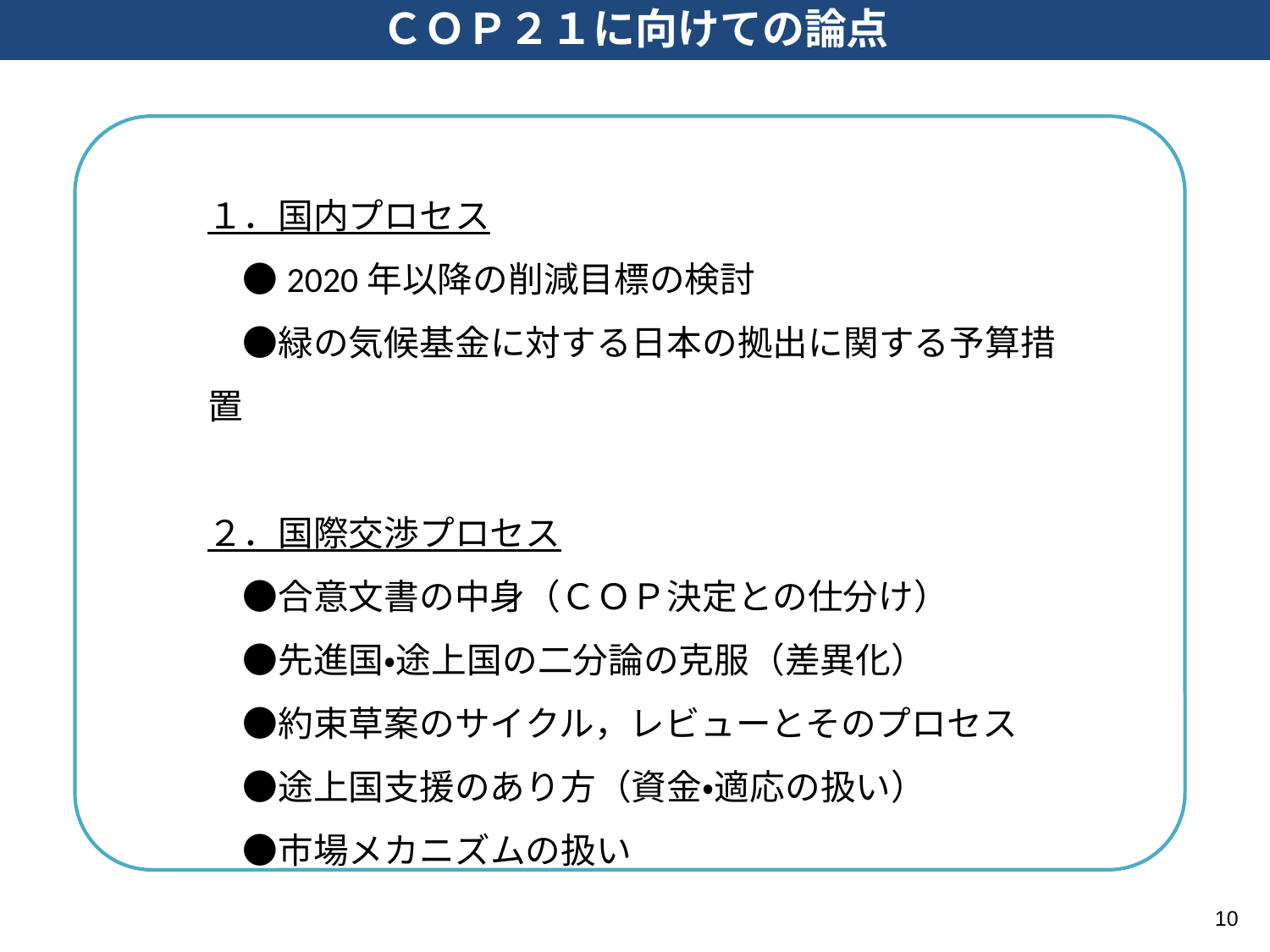

ＣＯＰ２１に向けての論点

１．国内プロセス
　●2020年以降の削減目標の検討
　●緑の気候基金に対する日本の拠出に関する予算措置

２．国際交渉プロセス
　●合意文書の中身（ＣＯＰ決定との仕分け）
　●先進国・途上国の二分論の克服（差異化）
　●約束草案のサイクル，レビューとそのプロセス
　●途上国支援のあり方（資金・適応の扱い）
　●市場メカニズムの扱い
10